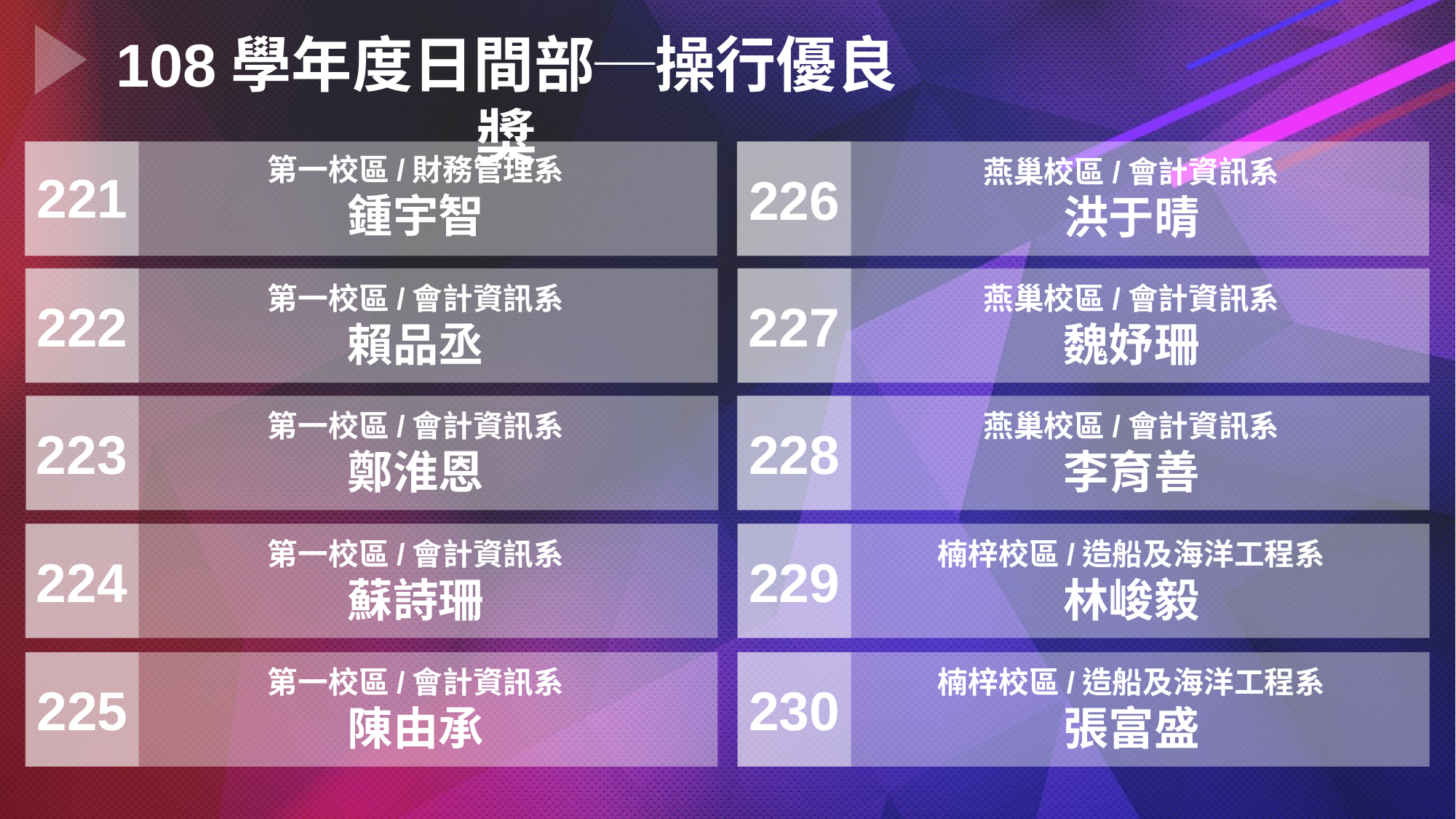

108學年度日間部─操行優良獎

第一校區/財務管理系
鍾宇智
燕巢校區/會計資訊系
洪于晴
221
226

第一校區/會計資訊系
賴品丞
燕巢校區/會計資訊系
魏妤珊
227
222

第一校區/會計資訊系
鄭淮恩
燕巢校區/會計資訊系
李育善
228
223

第一校區/會計資訊系
蘇詩珊
楠梓校區/造船及海洋工程系
林峻毅
224
229

第一校區/會計資訊系
陳由承
楠梓校區/造船及海洋工程系
張富盛
225
230